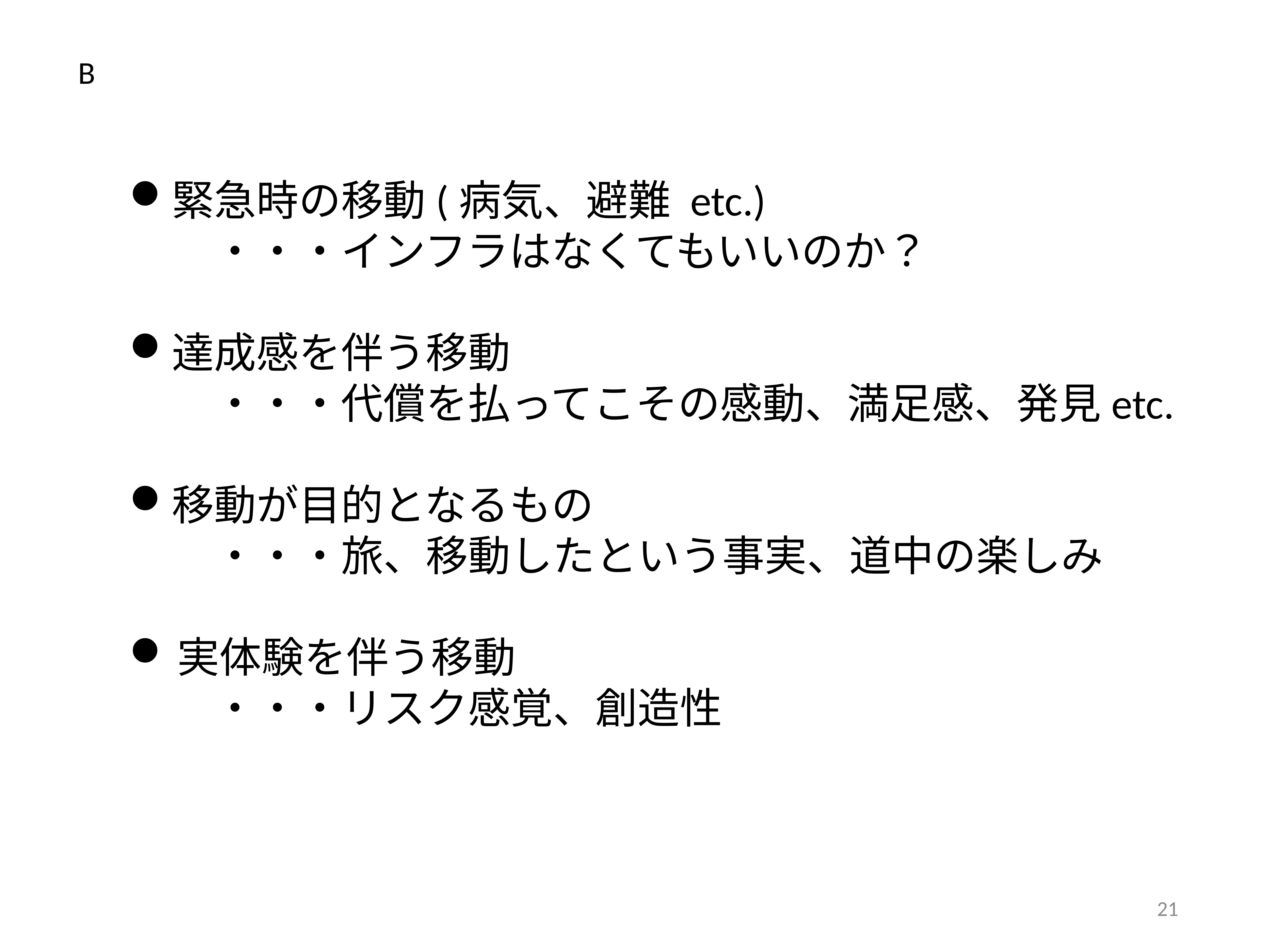

B
緊急時の移動(病気、避難 etc.)
　　・・・インフラはなくてもいいのか？

達成感を伴う移動
　　・・・代償を払ってこその感動、満足感、発見etc.

移動が目的となるもの
　　・・・旅、移動したという事実、道中の楽しみ

実体験を伴う移動
　　・・・リスク感覚、創造性
21